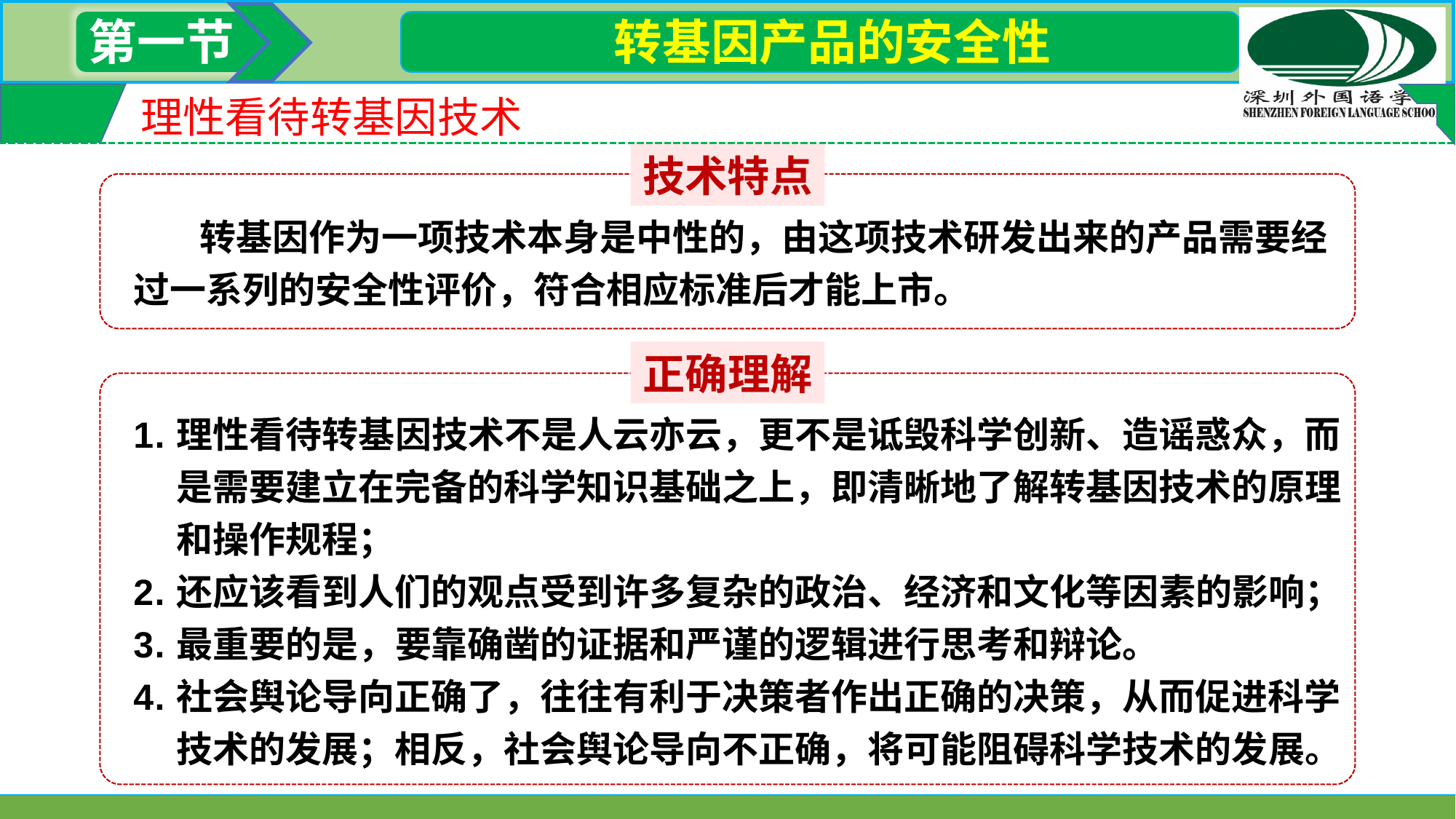

第一节
     转基因产品的安全性

理性看待转基因技术

技术特点

       转基因作为一项技术本身是中性的，由这项技术研发出来的产品需要经过一系列的安全性评价，符合相应标准后才能上市。
正确理解

理性看待转基因技术不是人云亦云，更不是诋毁科学创新、造谣惑众，而是需要建立在完备的科学知识基础之上，即清晰地了解转基因技术的原理和操作规程；
还应该看到人们的观点受到许多复杂的政治、经济和文化等因素的影响；
最重要的是，要靠确凿的证据和严谨的逻辑进行思考和辩论。
社会舆论导向正确了，往往有利于决策者作出正确的决策，从而促进科学技术的发展；相反，社会舆论导向不正确，将可能阻碍科学技术的发展。